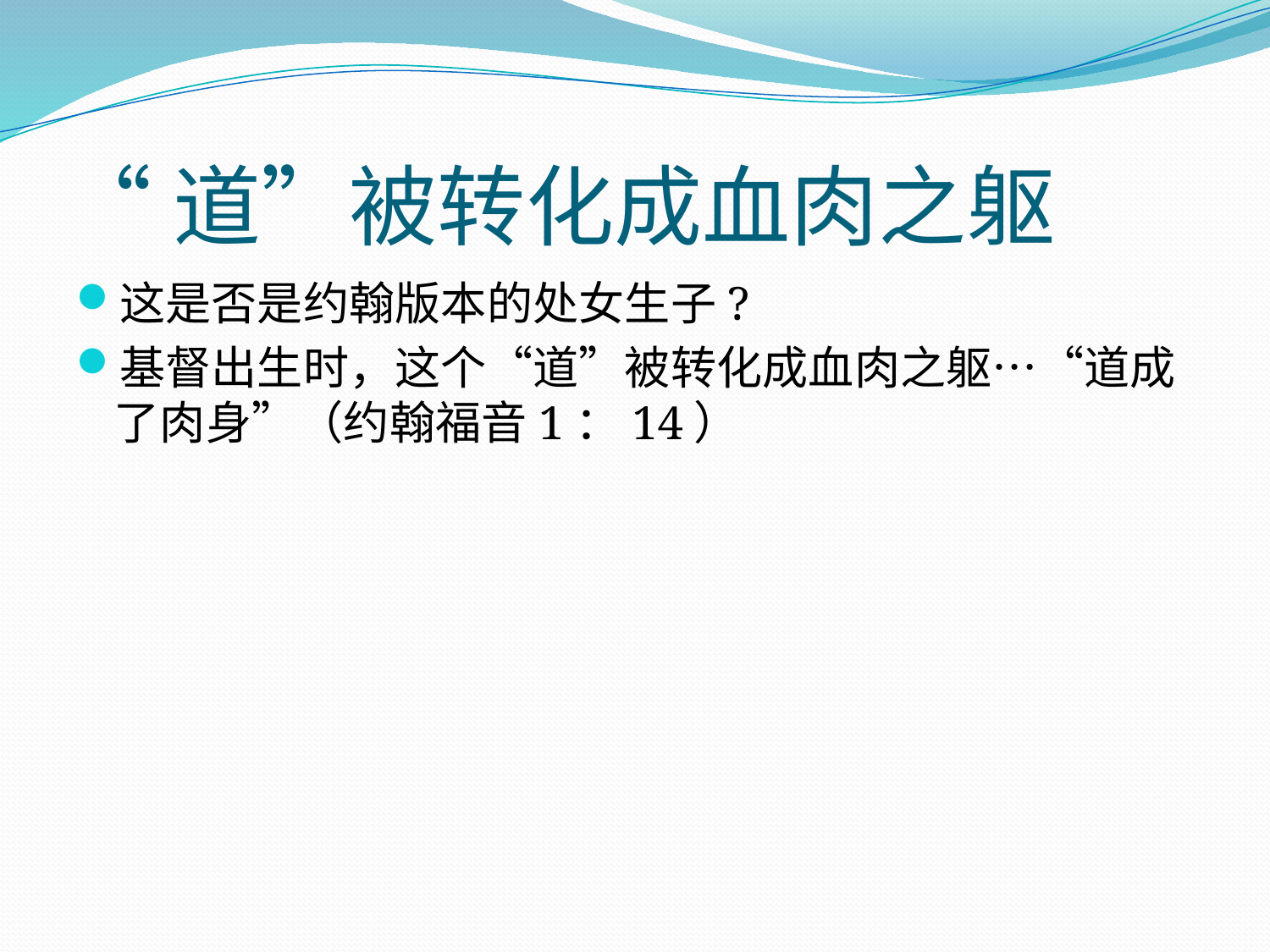

# “道”被转化成血肉之躯
这是否是约翰版本的处女生子?
基督出生时，这个“道”被转化成血肉之躯…“道成了肉身”（约翰福音1：14）